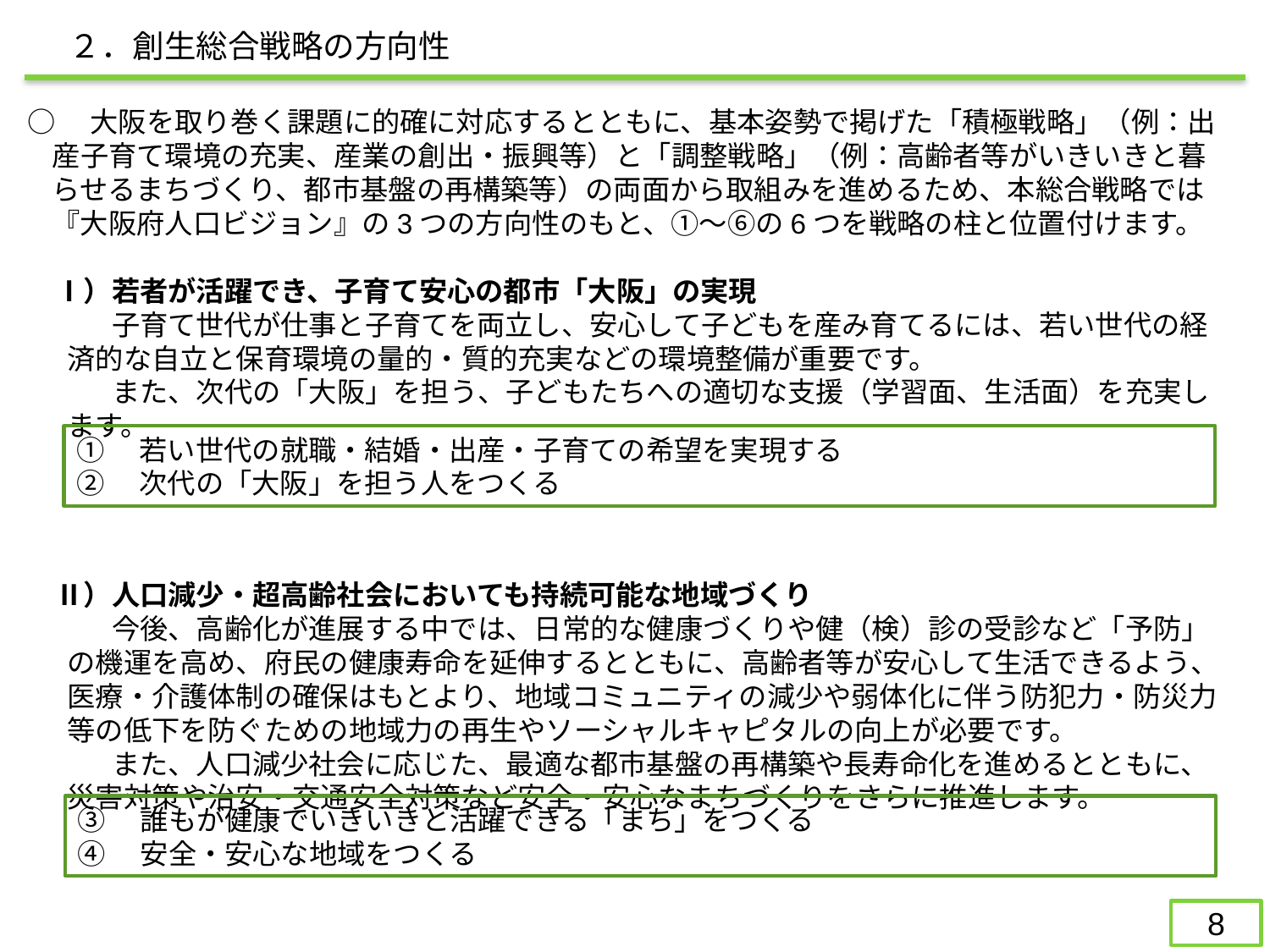

２．創生総合戦略の方向性
○　大阪を取り巻く課題に的確に対応するとともに、基本姿勢で掲げた「積極戦略」（例：出産子育て環境の充実、産業の創出・振興等）と「調整戦略」（例：高齢者等がいきいきと暮らせるまちづくり、都市基盤の再構築等）の両面から取組みを進めるため、本総合戦略では『大阪府人口ビジョン』の3つの方向性のもと、①～⑥の6つを戦略の柱と位置付けます。

　Ⅰ）若者が活躍でき、子育て安心の都市「大阪」の実現
　　　子育て世代が仕事と子育てを両立し、安心して子どもを産み育てるには、若い世代の経済的な自立と保育環境の量的・質的充実などの環境整備が重要です。
　　　また、次代の「大阪」を担う、子どもたちへの適切な支援（学習面、生活面）を充実します。

　Ⅱ）人口減少・超高齢社会においても持続可能な地域づくり
　　　今後、高齢化が進展する中では、日常的な健康づくりや健（検）診の受診など「予防」の機運を高め、府民の健康寿命を延伸するとともに、高齢者等が安心して生活できるよう、医療・介護体制の確保はもとより、地域コミュニティの減少や弱体化に伴う防犯力・防災力等の低下を防ぐための地域力の再生やソーシャルキャピタルの向上が必要です。
　　　また、人口減少社会に応じた、最適な都市基盤の再構築や長寿命化を進めるとともに、災害対策や治安・交通安全対策など安全・安心なまちづくりをさらに推進します。

①　若い世代の就職・結婚・出産・子育ての希望を実現する
②　次代の「大阪」を担う人をつくる
③　誰もが健康でいきいきと活躍できる「まち」をつくる
④　安全・安心な地域をつくる
8